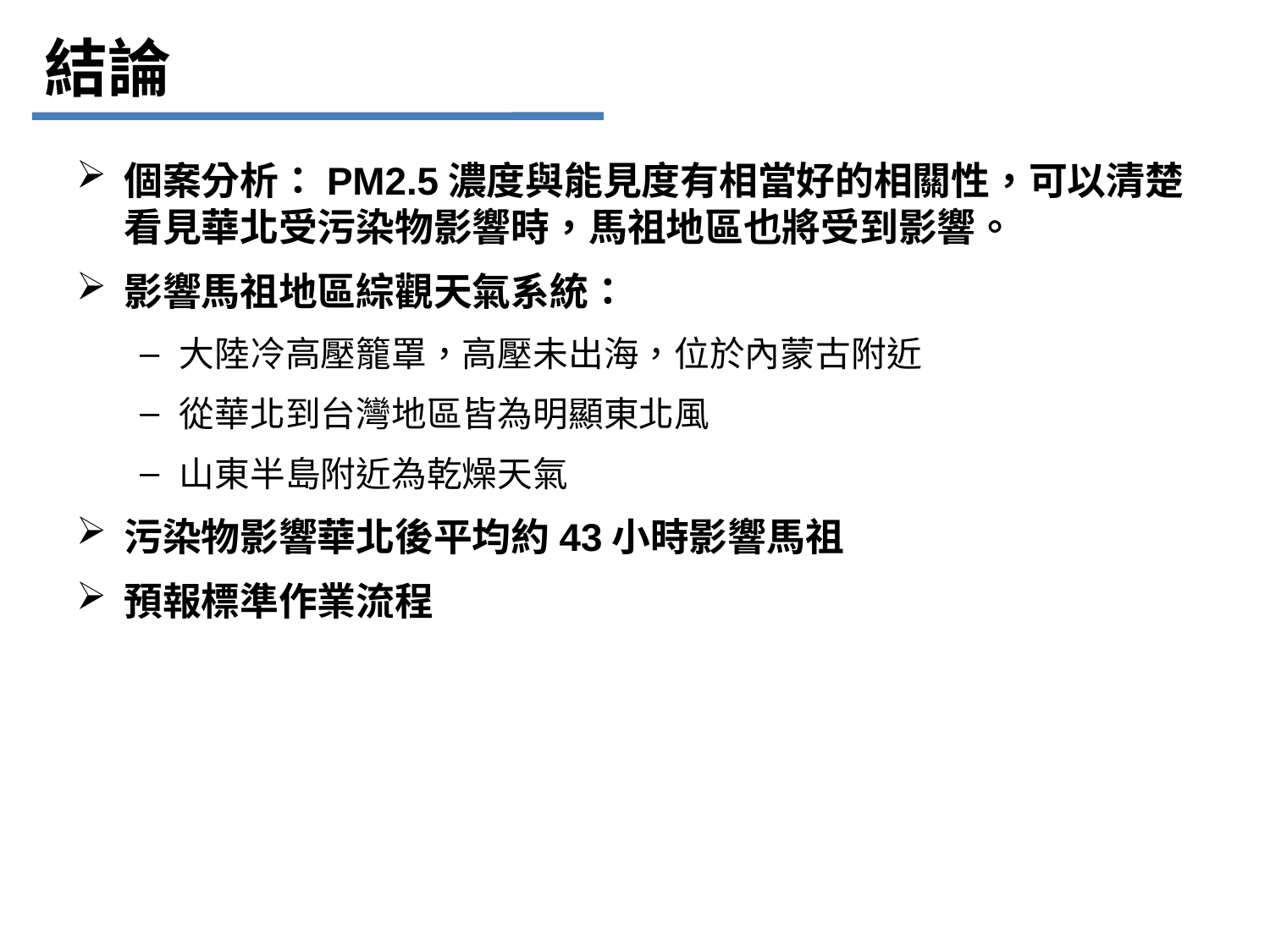

# 結論
個案分析：PM2.5濃度與能見度有相當好的相關性，可以清楚看見華北受污染物影響時，馬祖地區也將受到影響。
影響馬祖地區綜觀天氣系統：
大陸冷高壓籠罩，高壓未出海，位於內蒙古附近
從華北到台灣地區皆為明顯東北風
山東半島附近為乾燥天氣
污染物影響華北後平均約43小時影響馬祖
預報標準作業流程